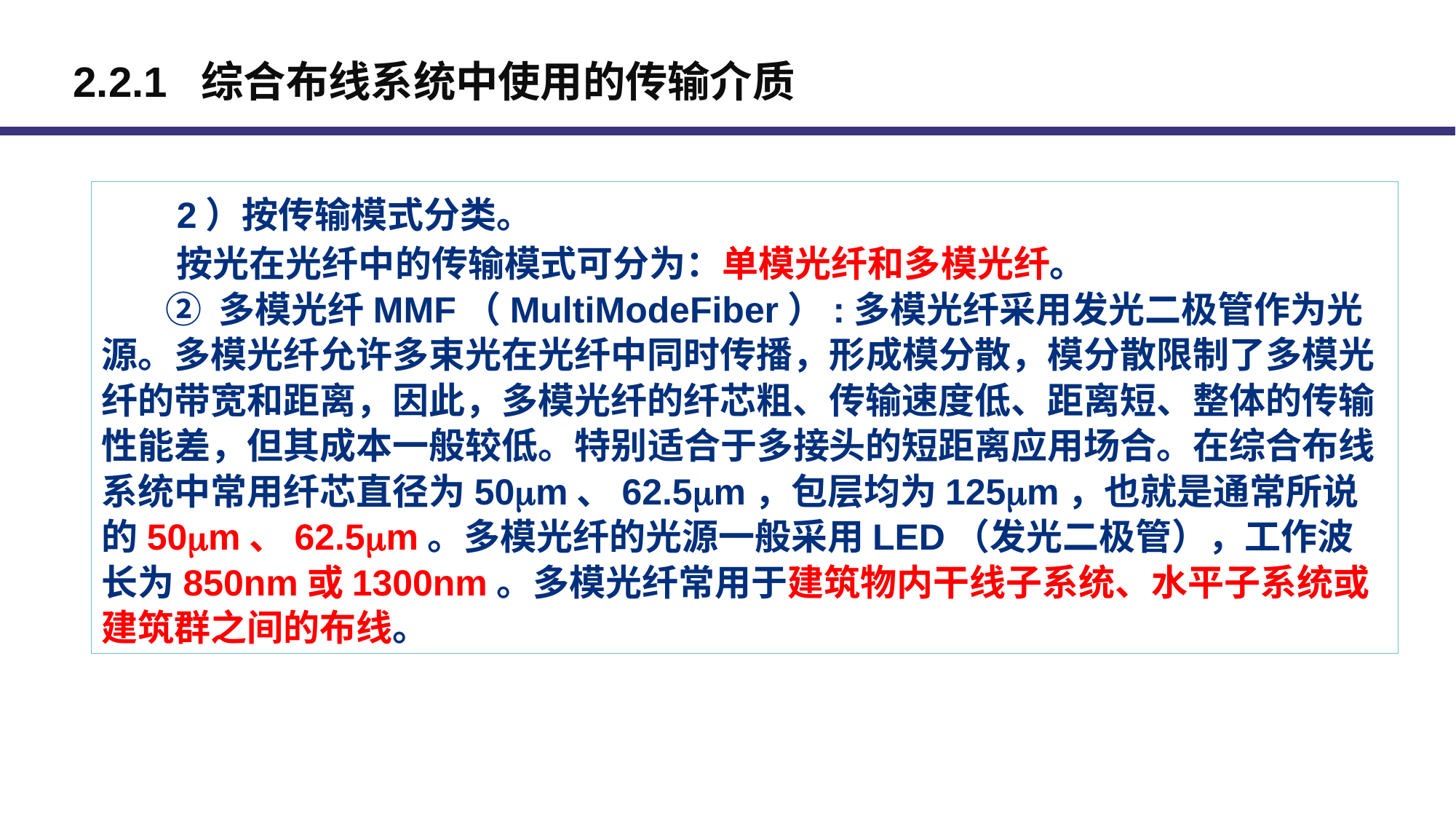

# 2.2.1  综合布线系统中使用的传输介质
2）按传输模式分类。
按光在光纤中的传输模式可分为：单模光纤和多模光纤。
② 多模光纤MMF（MultiModeFiber）:多模光纤采用发光二极管作为光源。多模光纤允许多束光在光纤中同时传播，形成模分散，模分散限制了多模光纤的带宽和距离，因此，多模光纤的纤芯粗、传输速度低、距离短、整体的传输性能差，但其成本一般较低。特别适合于多接头的短距离应用场合。在综合布线系统中常用纤芯直径为50μm、62.5μm，包层均为125μm，也就是通常所说的50μm、62.5μm。多模光纤的光源一般采用LED（发光二极管），工作波长为850nm或1300nm。多模光纤常用于建筑物内干线子系统、水平子系统或建筑群之间的布线。